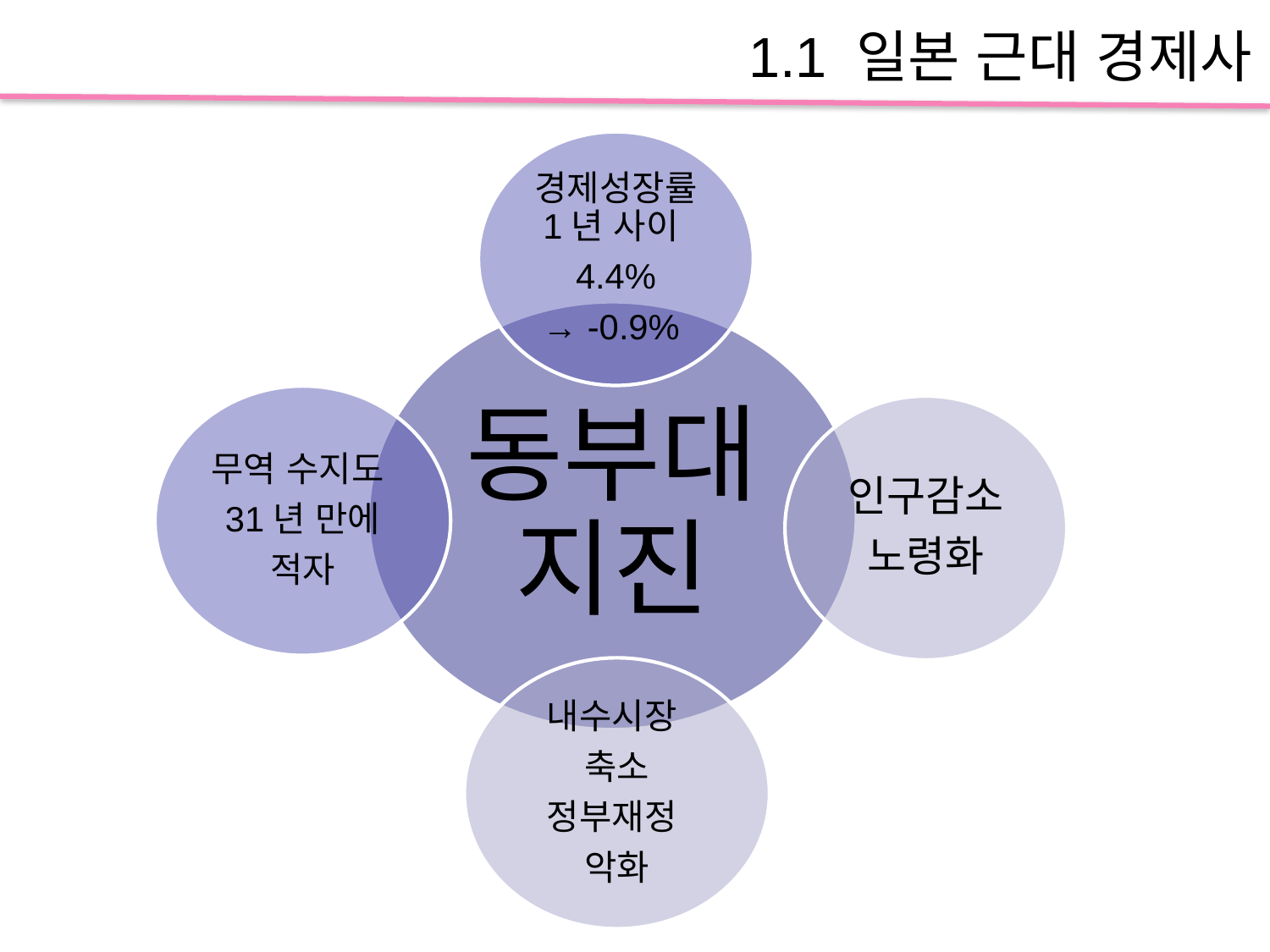

1.1 일본 근대 경제사
동부대지진
경제성장률 1년 사이
4.4%
→ -0.9%
인구감소
노령화
내수시장
축소
정부재정
악화
무역 수지도
31년 만에
적자